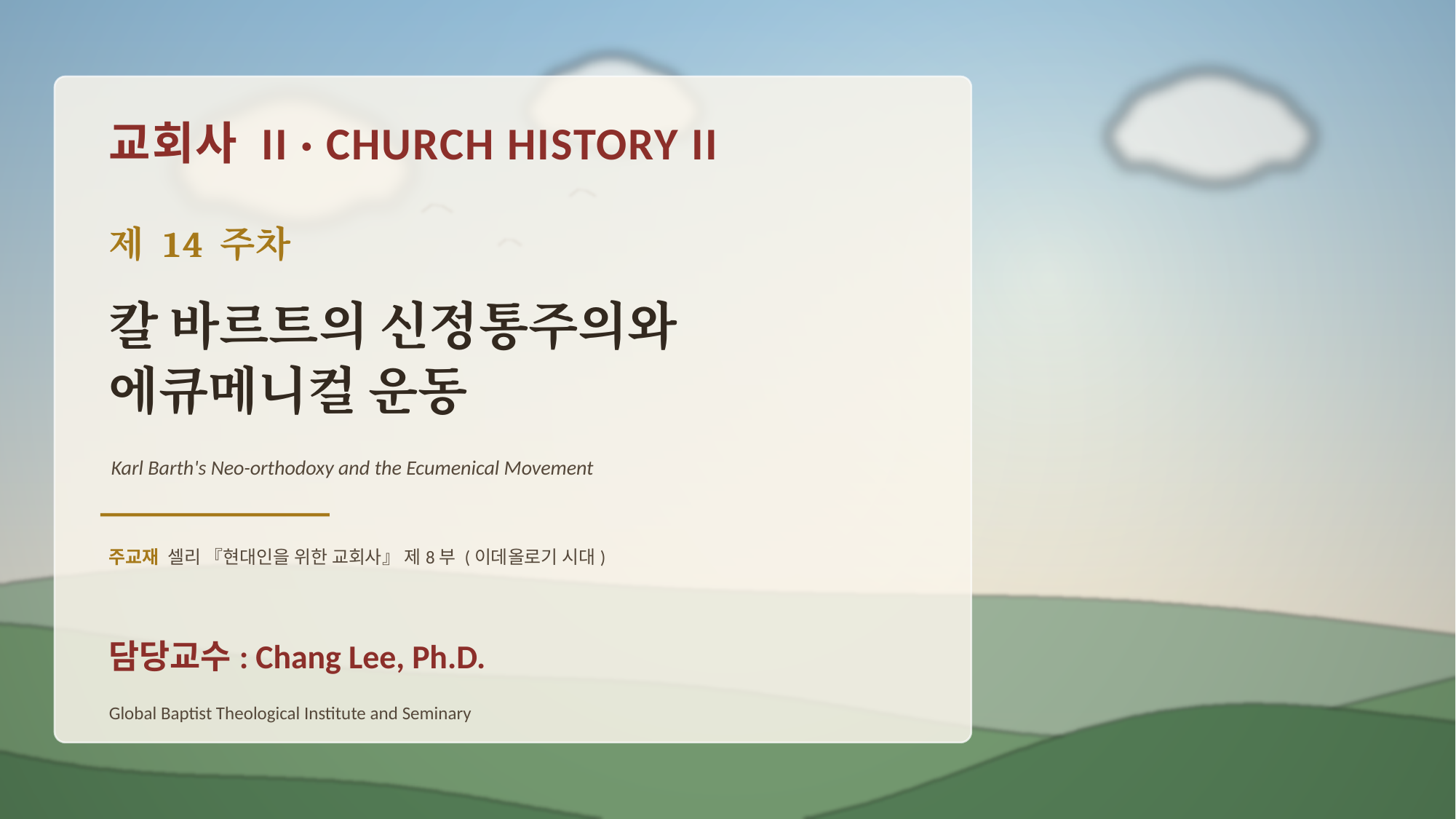

교회사 II · CHURCH HISTORY II
제 14 주차
칼 바르트의 신정통주의와
에큐메니컬 운동
Karl Barth's Neo-orthodoxy and the Ecumenical Movement

주교재  셀리 『현대인을 위한 교회사』 제8부 (이데올로기 시대)
담당교수: Chang Lee, Ph.D.
Global Baptist Theological Institute and Seminary